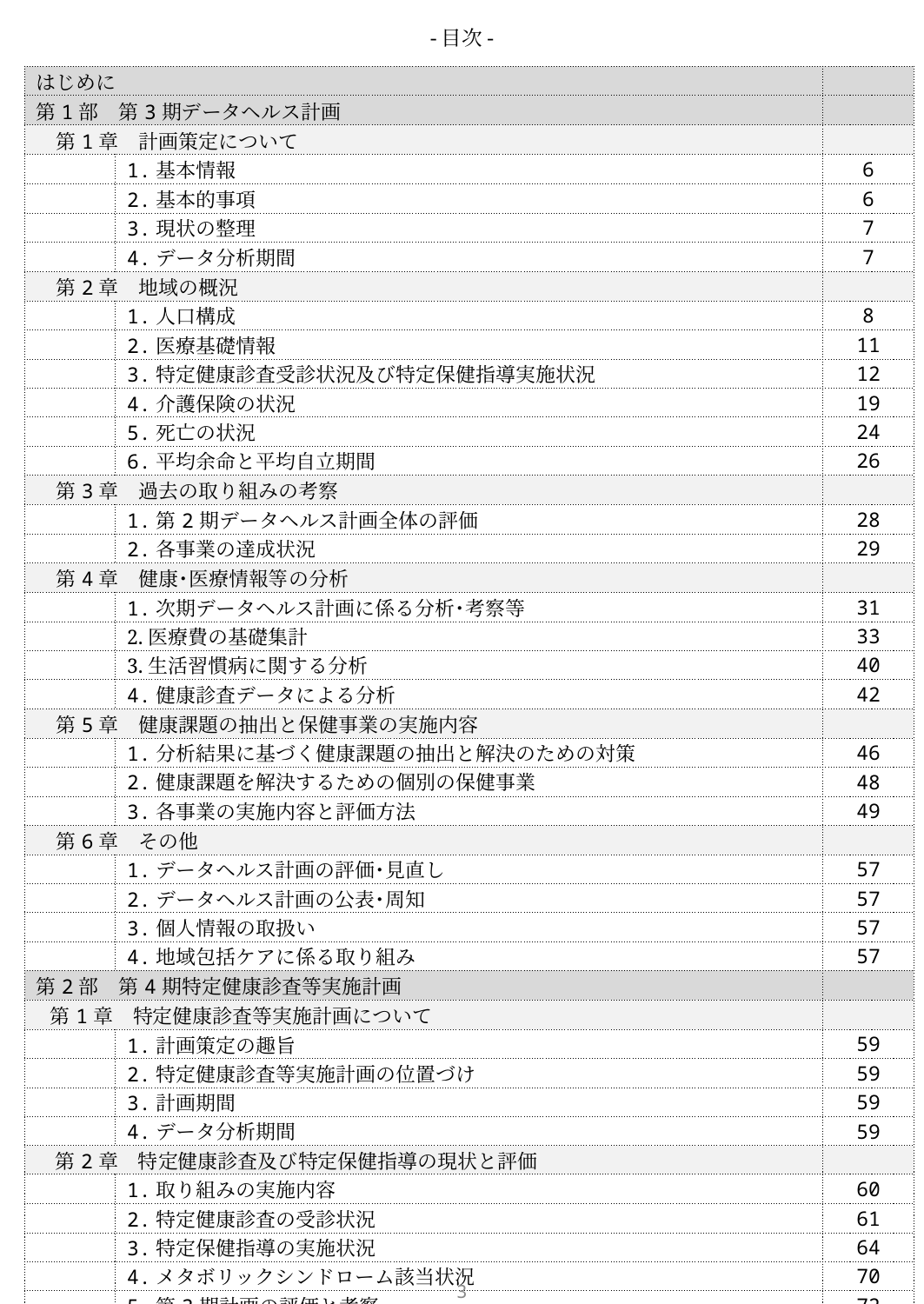

-目次-
| はじめに |  |  |
| --- | --- | --- |
| 第1部　第3期データヘルス計画 |  |  |
| 第1章　計画策定について |  |  |
|  | 1.基本情報 | 6 |
|  | 2.基本的事項 | 6 |
|  | 3.現状の整理 | 7 |
|  | 4.データ分析期間 | 7 |
| 第2章　地域の概況 |  |  |
|  | 1.人口構成 | 8 |
|  | 2.医療基礎情報 | 11 |
|  | 3.特定健康診査受診状況及び特定保健指導実施状況 | 12 |
|  | 4.介護保険の状況 | 19 |
|  | 5.死亡の状況 | 24 |
|  | 6.平均余命と平均自立期間 | 26 |
| 第3章　過去の取り組みの考察 | 過去の取り組みの考察(第1期データヘルス計画の振り返り) |  |
|  | 1.第2期データヘルス計画全体の評価 | 28 |
|  | 2.各事業の達成状況 | 29 |
| 第4章　健康･医療情報等の分析 | 3.医療情報分析結果 |  |
|  | 1.次期データヘルス計画に係る分析･考察等 | 31 |
|  | 2.医療費の基礎集計 | 33 |
|  | 3.生活習慣病に関する分析 | 40 |
|  | 4.健康診査データによる分析 | 42 |
| 第5章　健康課題の抽出と保健事業の実施内容 |  |  |
|  | 1.分析結果に基づく健康課題の抽出と解決のための対策 | 46 |
|  | 2.健康課題を解決するための個別の保健事業 | 48 |
|  | 3.各事業の実施内容と評価方法 | 49 |
| 第6章　その他 |  |  |
|  | 1.データヘルス計画の評価･見直し | 57 |
|  | 2.データヘルス計画の公表･周知 | 57 |
|  | 3.個人情報の取扱い | 57 |
|  | 4.地域包括ケアに係る取り組み | 57 |
| 第2部　第4期特定健康診査等実施計画 |  |  |
| 第1章　特定健康診査等実施計画について |  |  |
|  | 1.計画策定の趣旨 | 59 |
|  | 2.特定健康診査等実施計画の位置づけ | 59 |
|  | 3.計画期間 | 59 |
|  | 4.データ分析期間 | 59 |
| 第2章　特定健康診査及び特定保健指導の現状と評価 |  |  |
|  | 1.取り組みの実施内容 | 60 |
|  | 2.特定健康診査の受診状況 | 61 |
|  | 3.特定保健指導の実施状況 | 64 |
|  | 4.メタボリックシンドローム該当状況 | 70 |
|  | 5.第3期計画の評価と考察 | 72 |
3